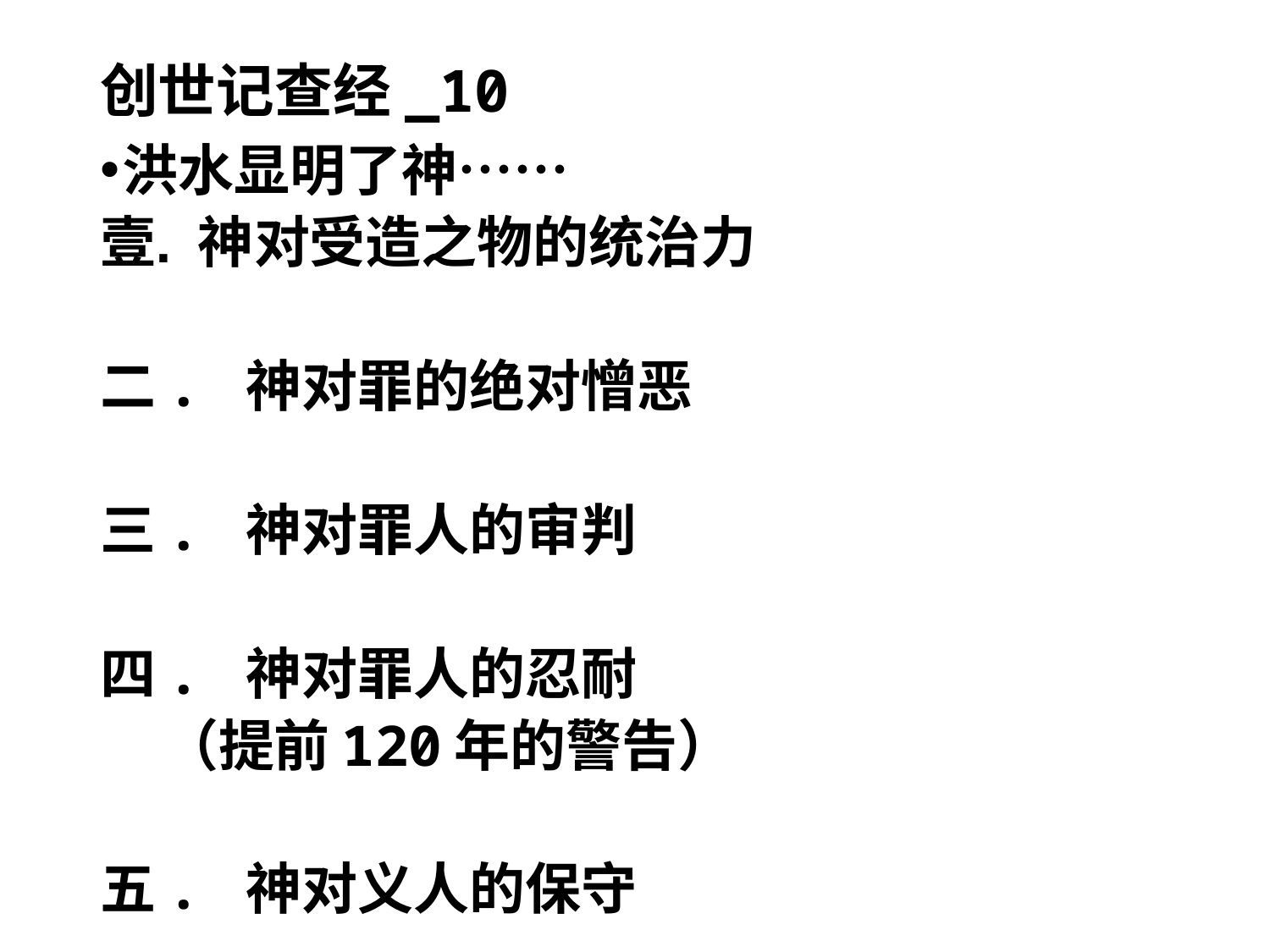

# 创世记查经_10
洪水显明了神……
神对受造之物的统治力

二. 神对罪的绝对憎恶

三. 神对罪人的审判

四. 神对罪人的忍耐
    （提前120年的警告）

五. 神对义人的保守